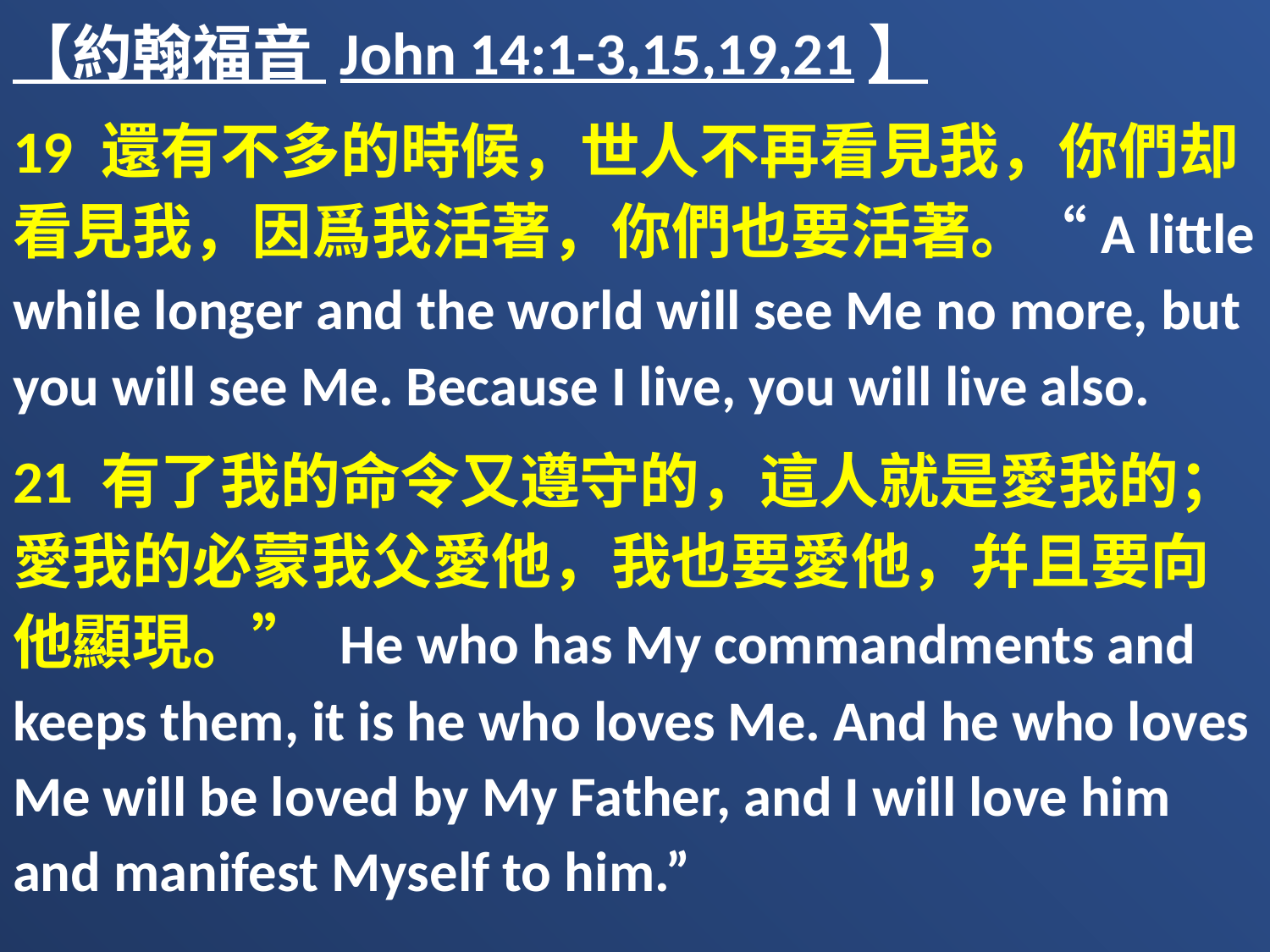

【約翰福音 John 14:1-3,15,19,21】
19 還有不多的時候，世人不再看見我，你們却看見我，因爲我活著，你們也要活著。“A little while longer and the world will see Me no more, but you will see Me. Because I live, you will live also.
21 有了我的命令又遵守的，這人就是愛我的；愛我的必蒙我父愛他，我也要愛他，幷且要向他顯現。” He who has My commandments and keeps them, it is he who loves Me. And he who loves Me will be loved by My Father, and I will love him and manifest Myself to him.”